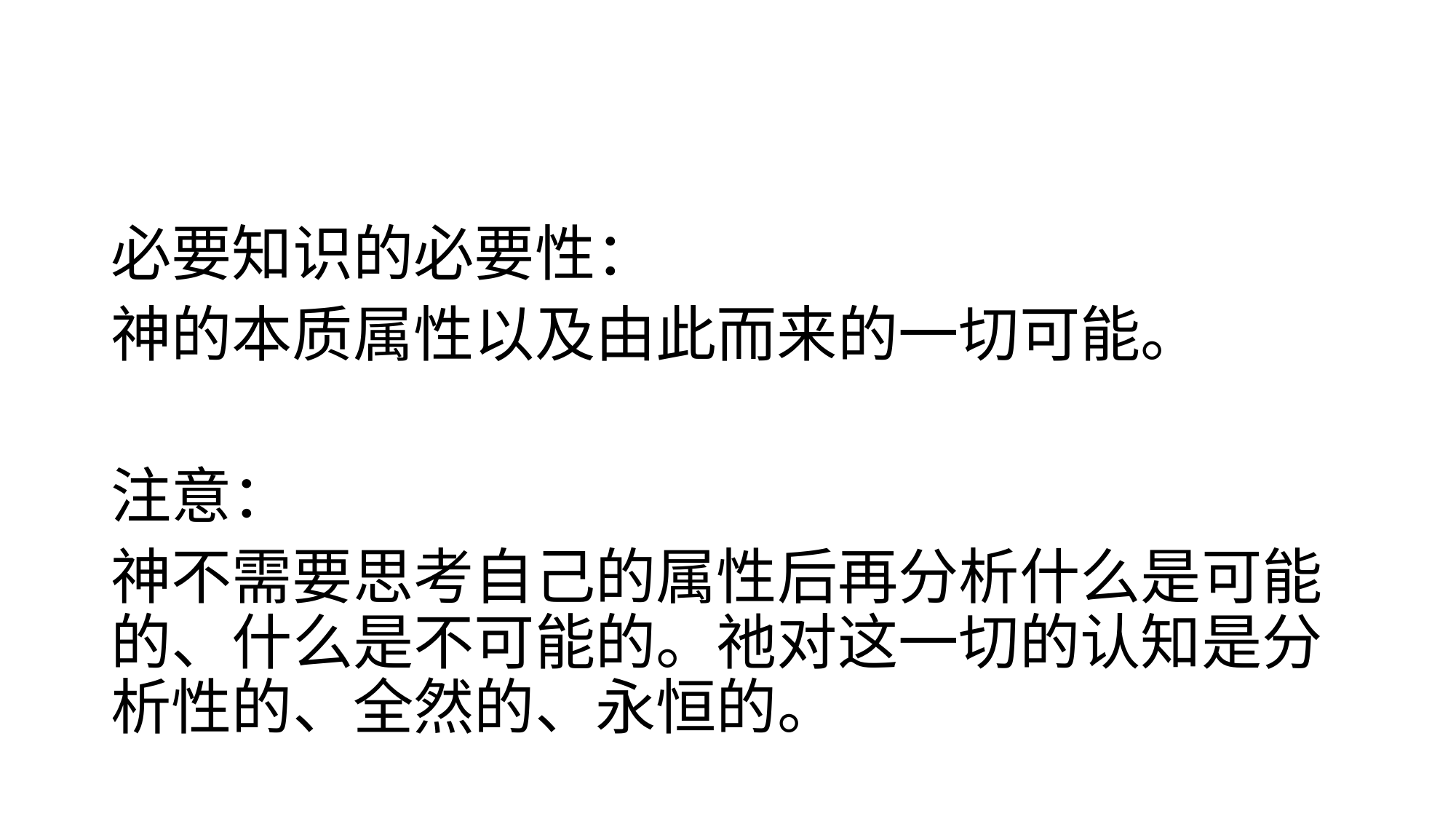

#
必要知识的必要性：
神的本质属性以及由此而来的一切可能。

注意：
神不需要思考自己的属性后再分析什么是可能的、什么是不可能的。祂对这一切的认知是分析性的、全然的、永恒的。